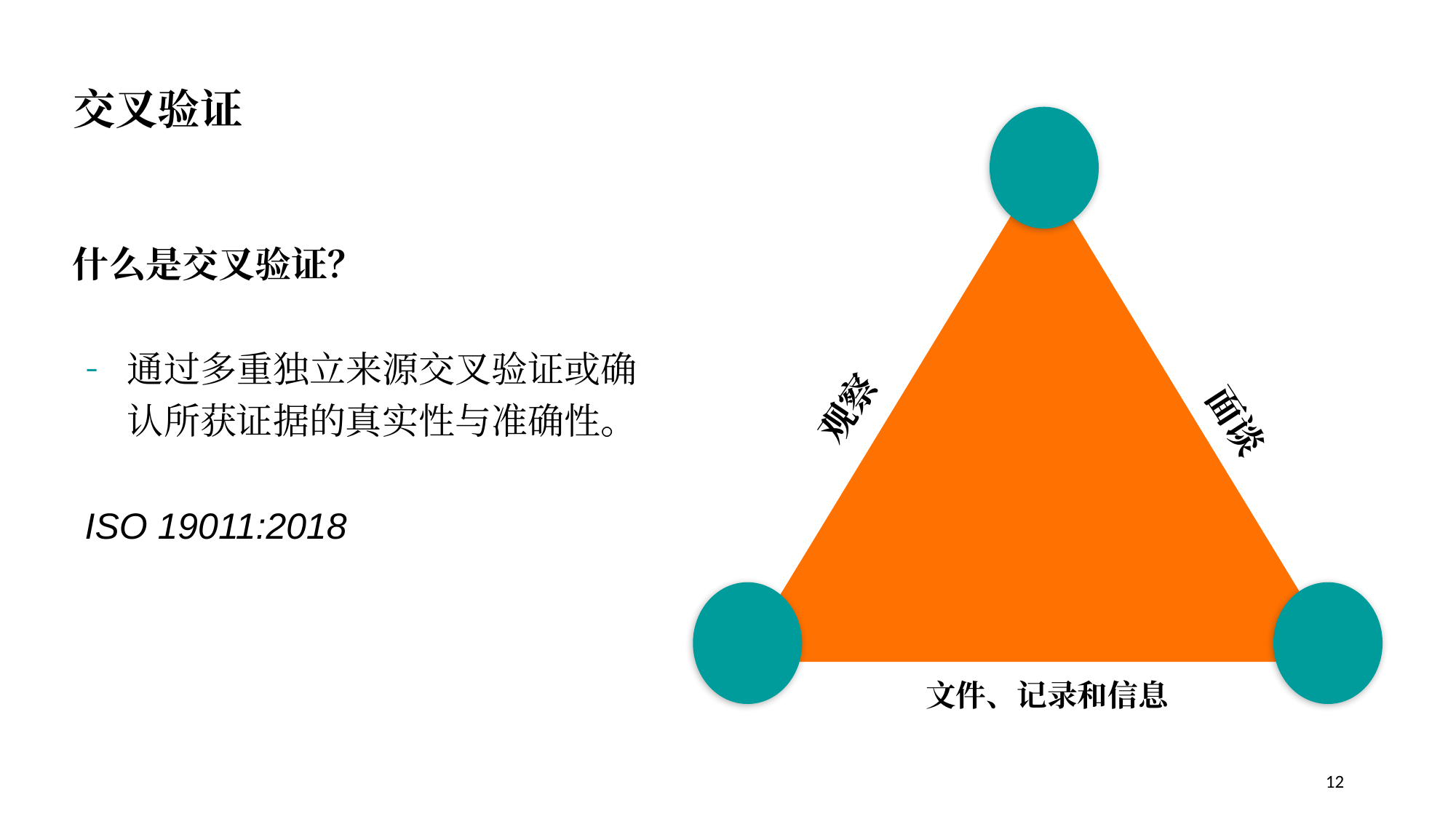

交叉验证

观察
面谈

文件、记录和信息
什么是交叉验证？

通过多重独立来源交叉验证或确认所获证据的真实性与准确性。

ISO 19011:2018

12